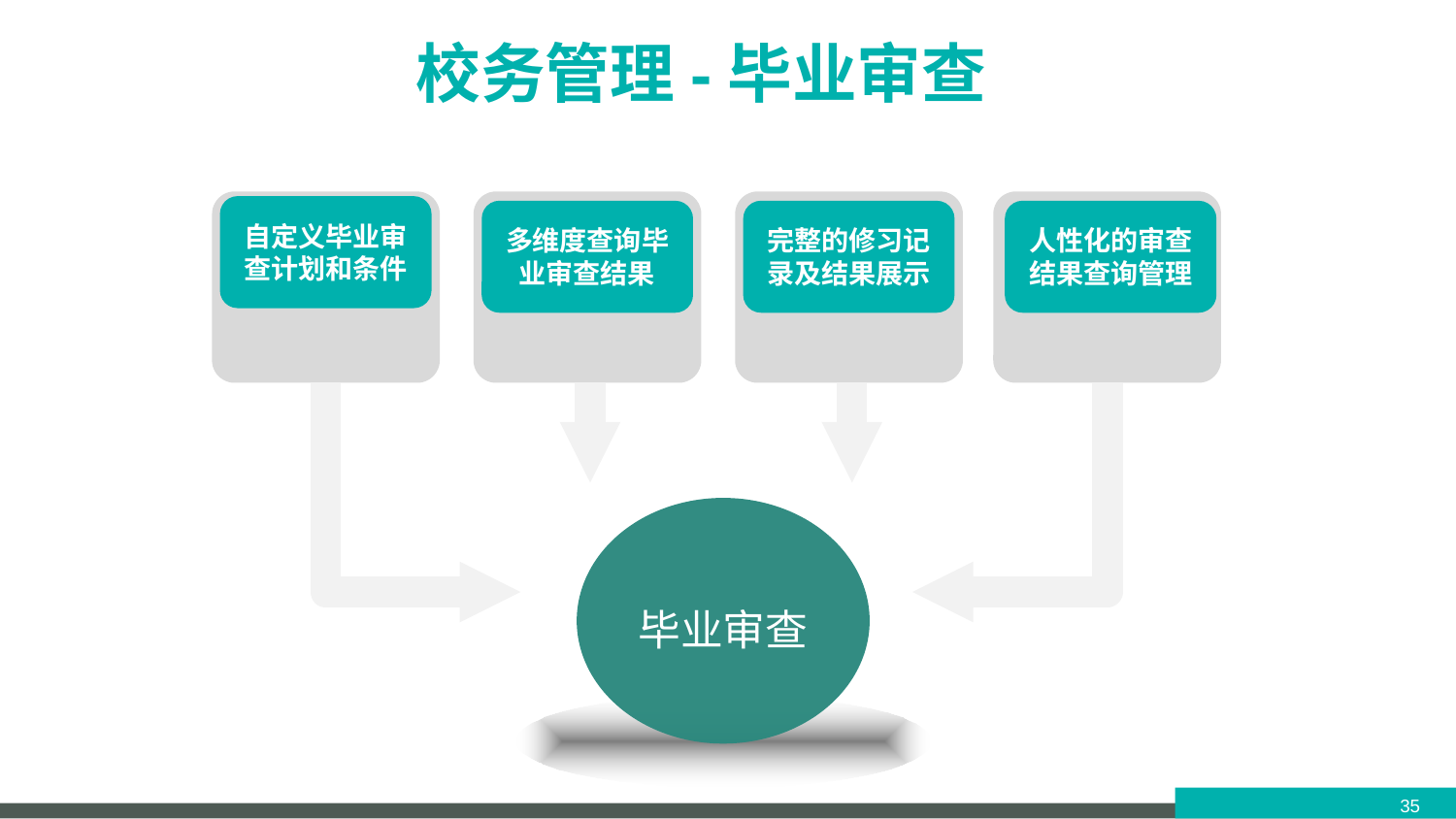

校务管理-毕业审查

自定义毕业审查计划和条件
多维度查询毕业审查结果
完整的修习记录及结果展示
人性化的审查结果查询管理

毕业审查

35